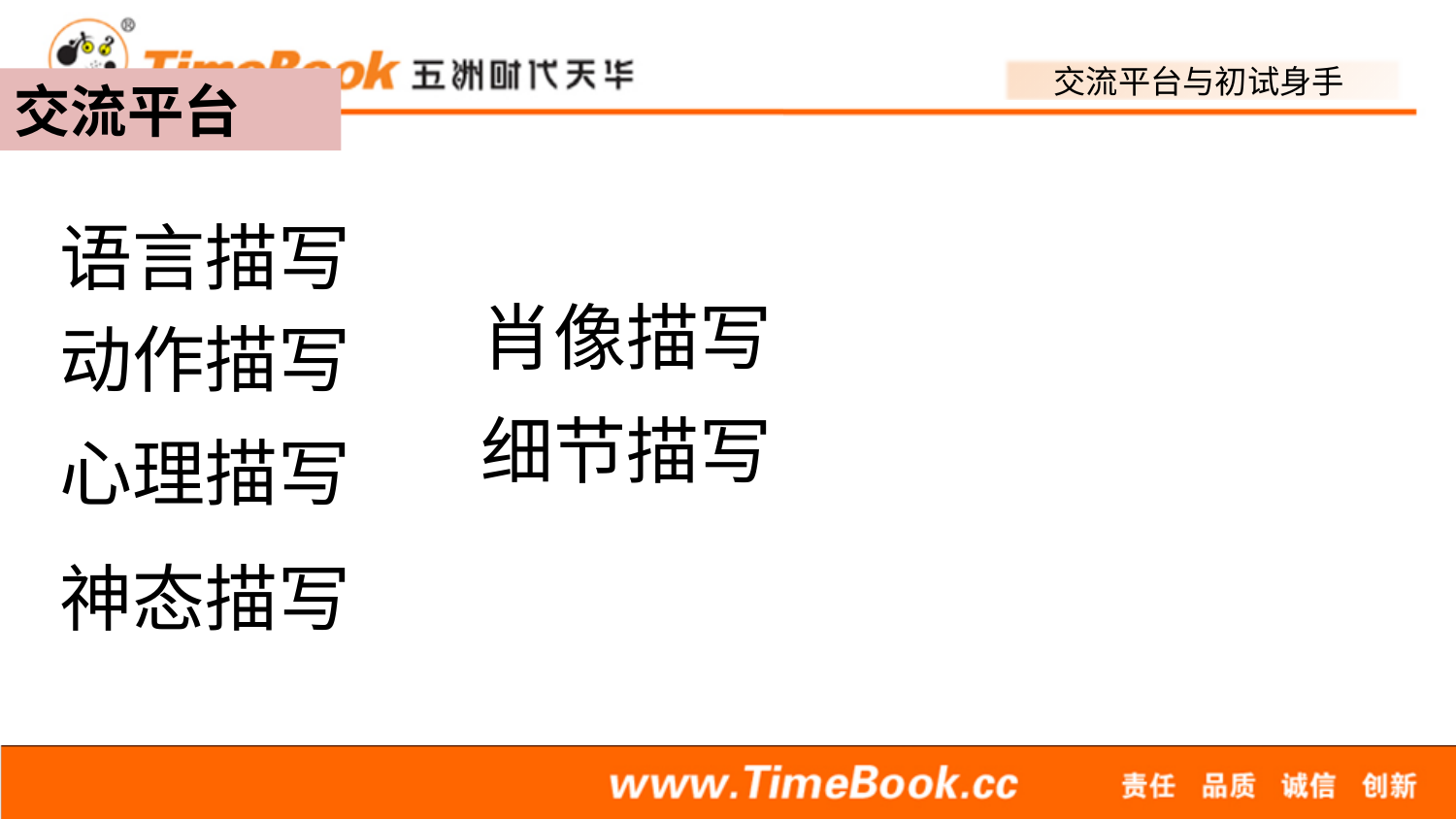

交流平台
语言描写
肖像描写
动作描写
细节描写
心理描写
神态描写